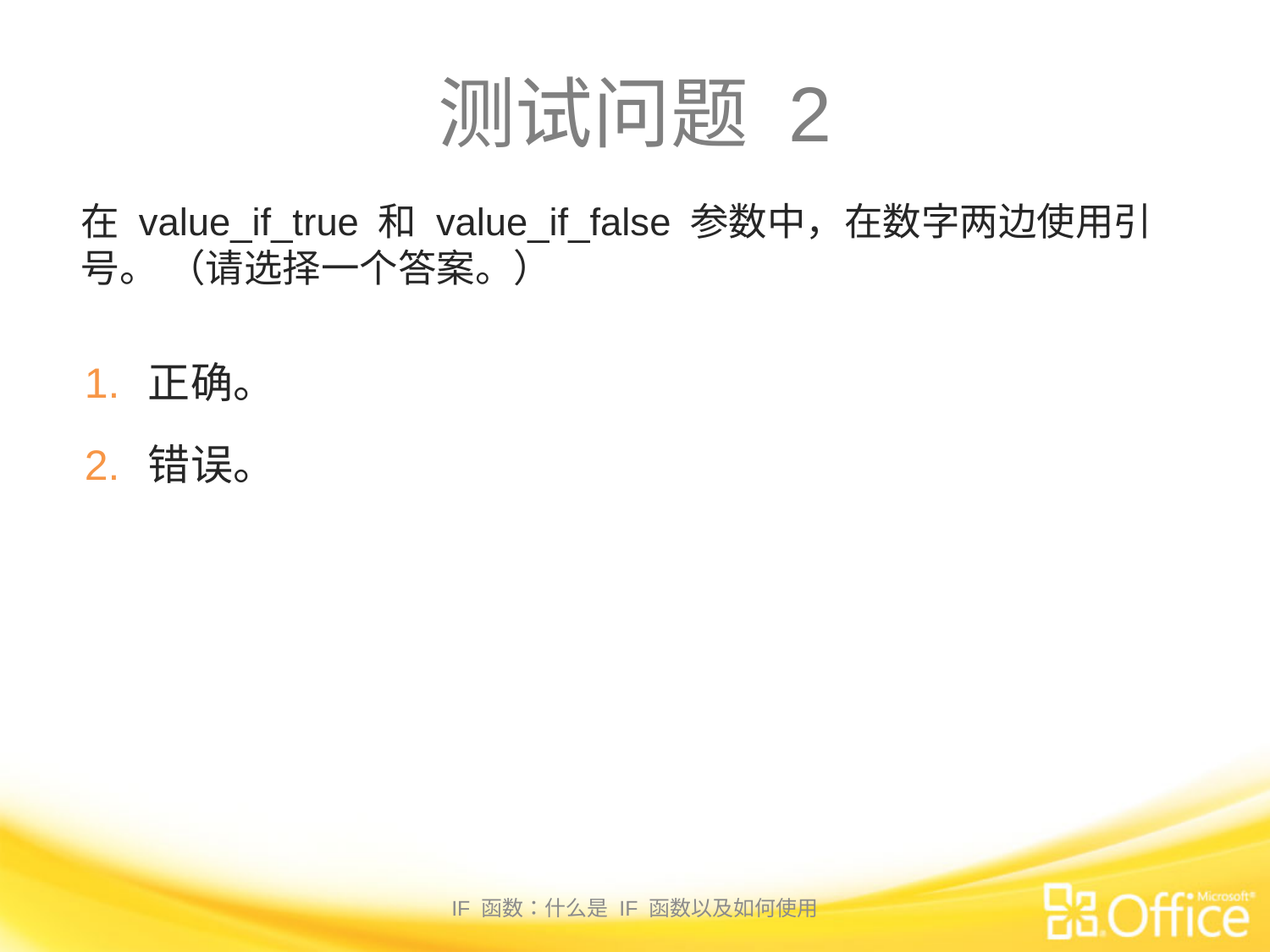

# 测试问题 2
在 value_if_true 和 value_if_false 参数中，在数字两边使用引号。 （请选择一个答案。）
正确。
错误。
IF 函数：什么是 IF 函数以及如何使用